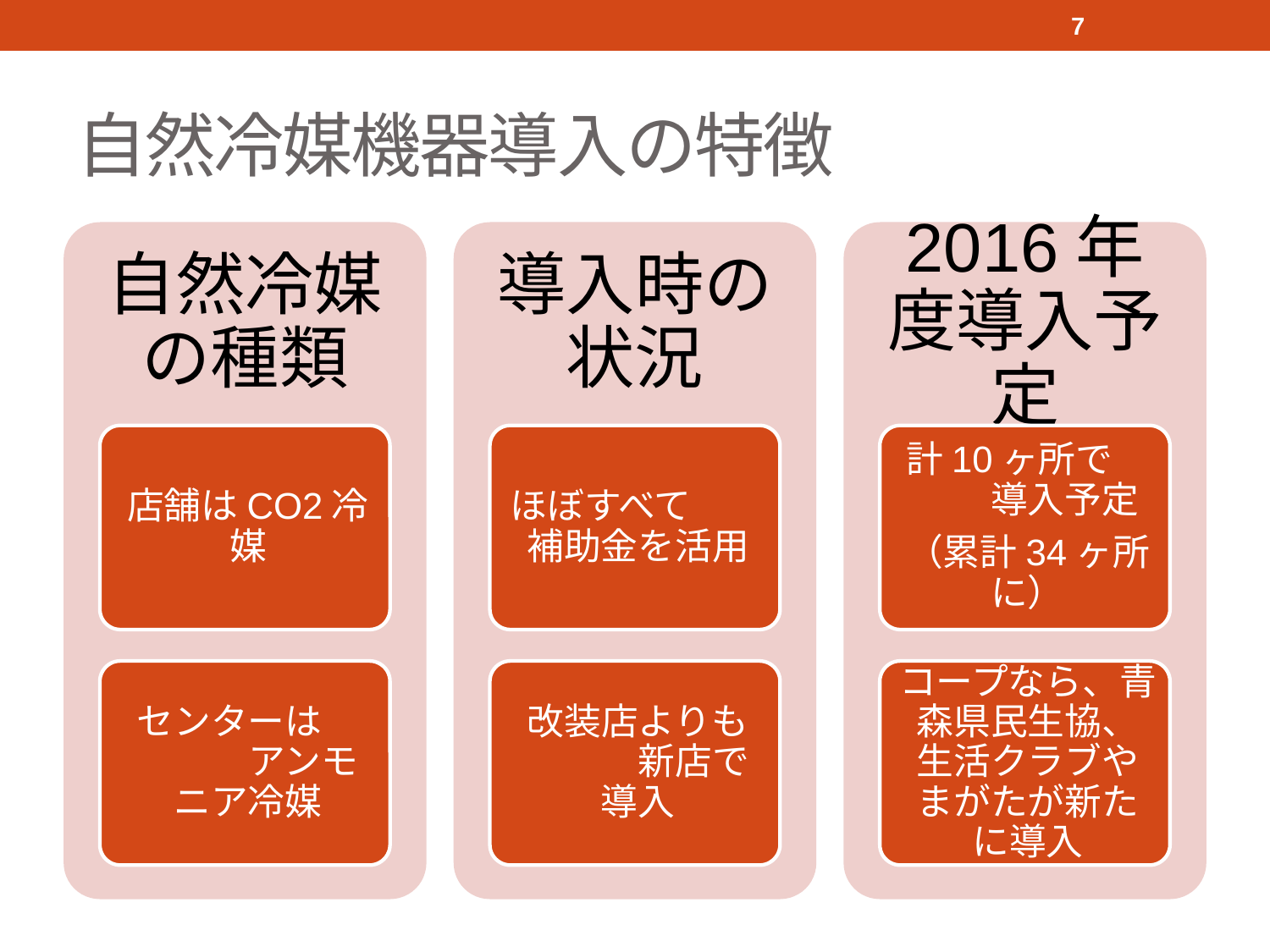

7
# 自然冷媒機器導入の特徴
自然冷媒の種類
店舗はCO2冷媒
センターは　　　　アンモニア冷媒
導入時の状況
ほぼすべて　　補助金を活用
改装店よりも　　　新店で導入
2016年度導入予定
計10ヶ所で　　　導入予定
（累計34ヶ所に）
コープなら、青森県民生協、生活クラブやまがたが新たに導入